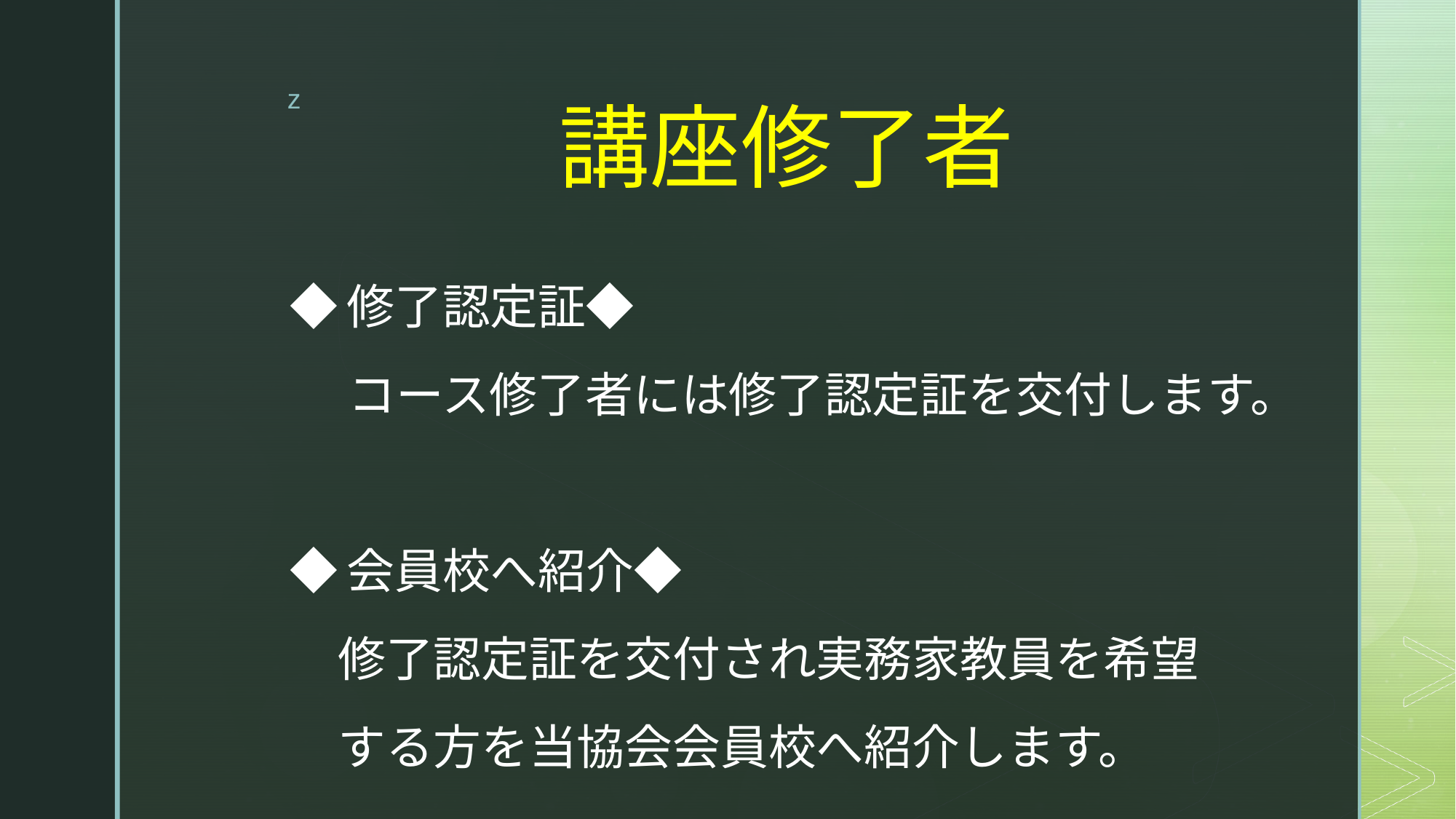

# 講座修了者
◆修了認定証◆
　 コース修了者には修了認定証を交付します。

◆会員校へ紹介◆
　修了認定証を交付され実務家教員を希望
　する方を当協会会員校へ紹介します。